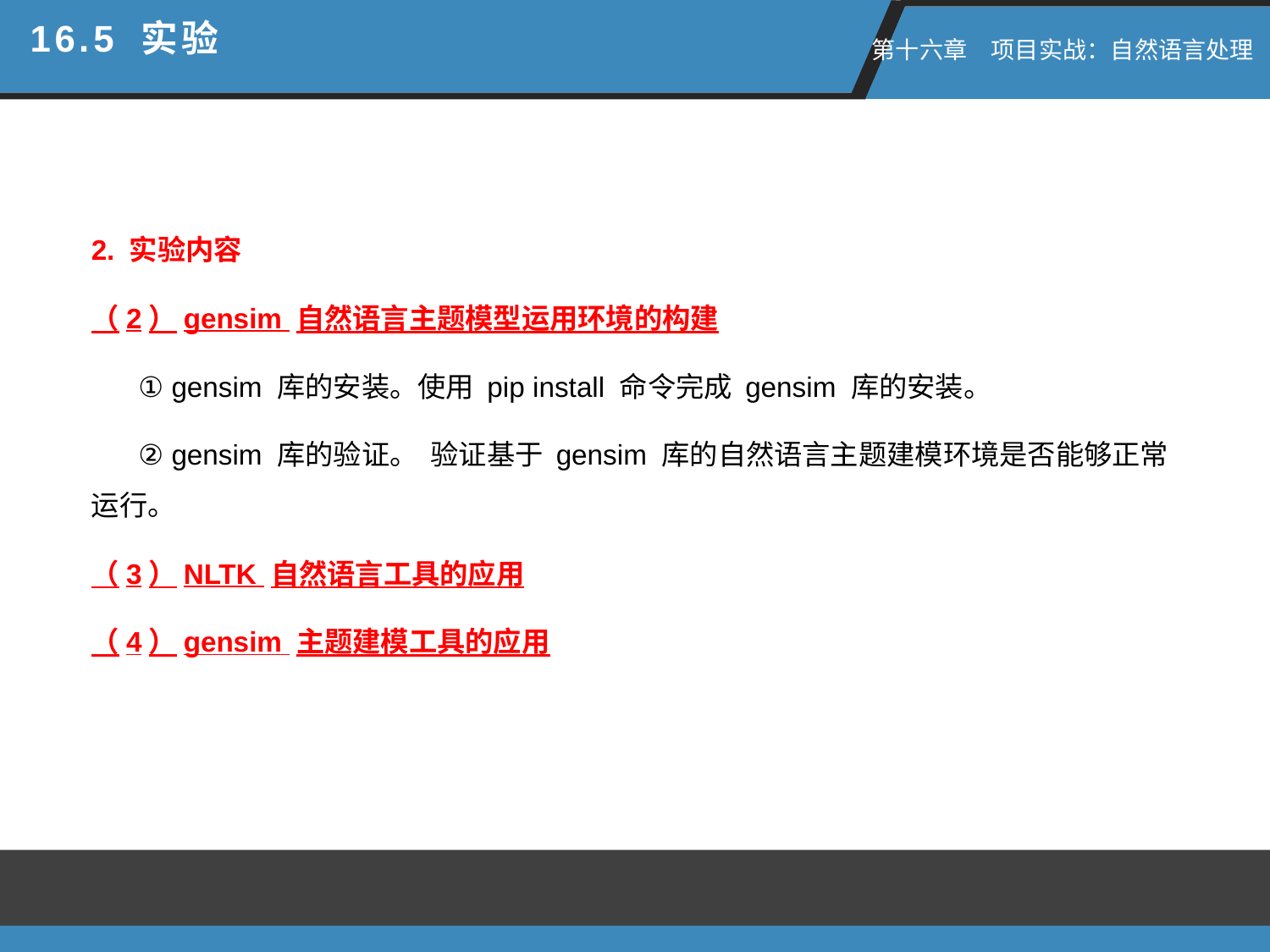

16.5 实验

  第十六章　项目实战：自然语言处理
2. 实验内容
（2）gensim 自然语言主题模型运用环境的构建
      ① gensim 库的安装。使用 pip install 命令完成 gensim 库的安装。
      ② gensim 库的验证。  验证基于 gensim 库的自然语言主题建模环境是否能够正常运行。
（3）NLTK 自然语言工具的应用
（4）gensim 主题建模工具的应用